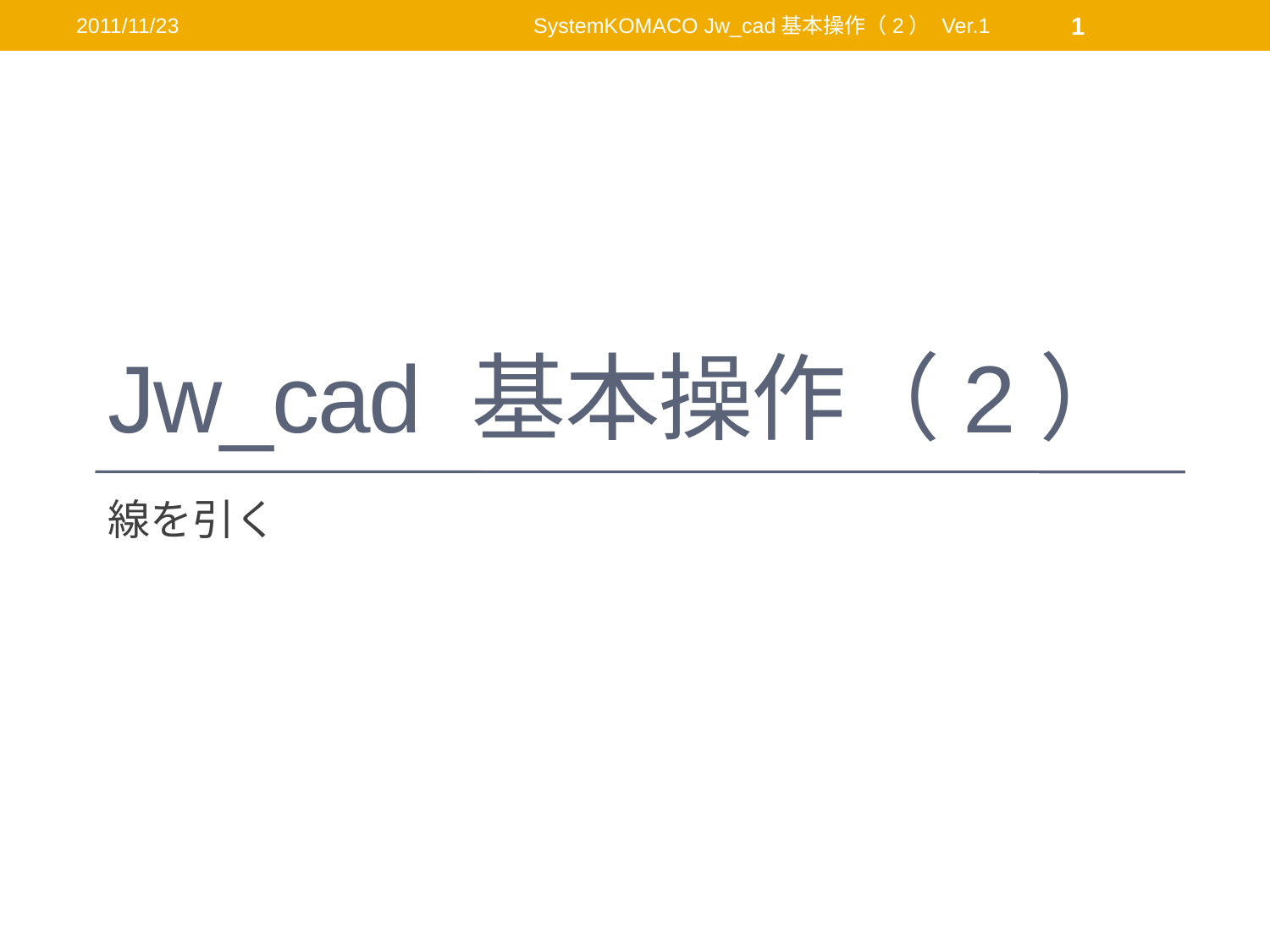

2011/11/23
SystemKOMACO Jw_cad基本操作（2） Ver.1
1
# Jw_cad 基本操作（2）
線を引く